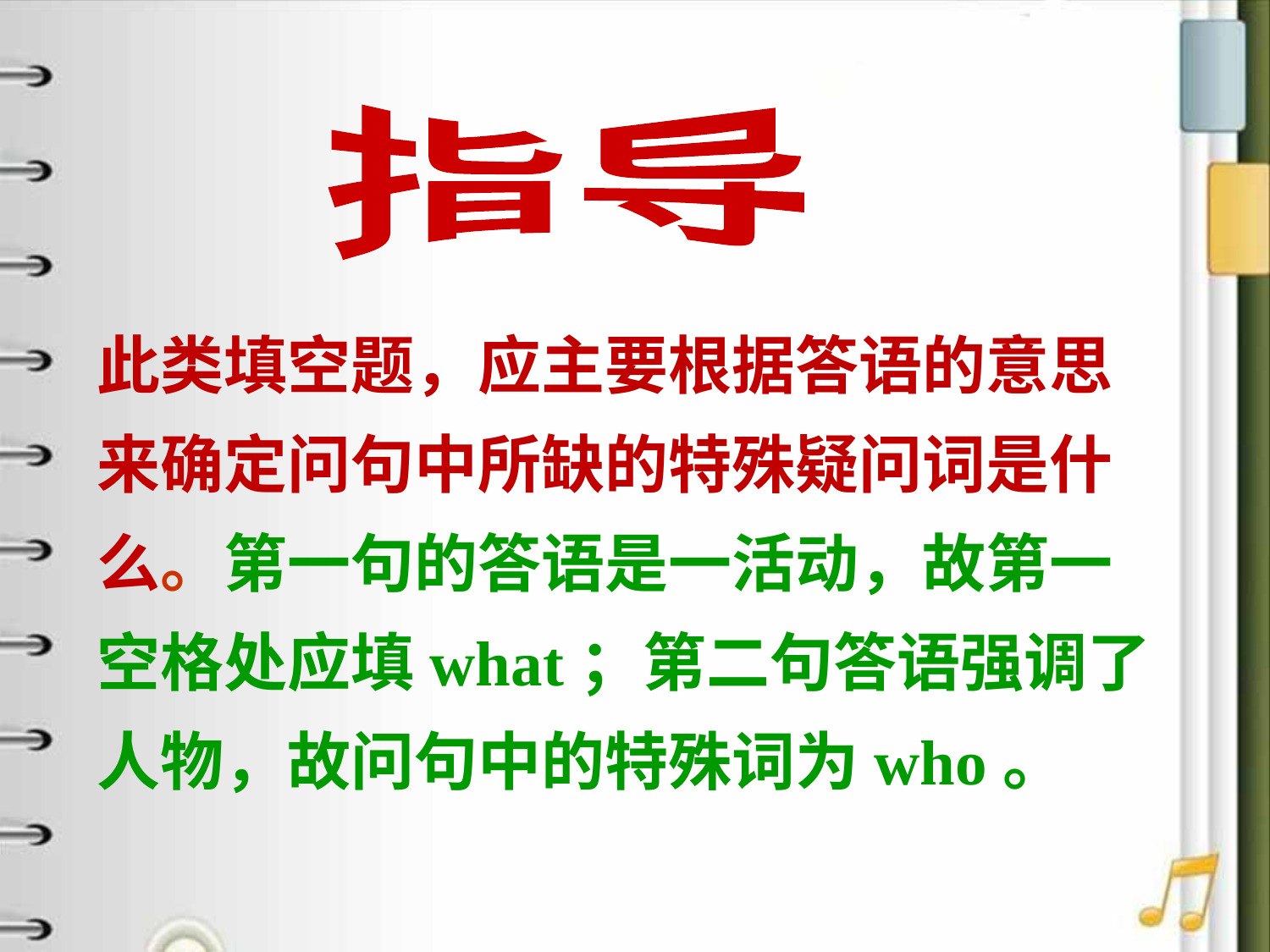

指导
此类填空题，应主要根据答语的意思来确定问句中所缺的特殊疑问词是什么。第一句的答语是一活动，故第一空格处应填what；第二句答语强调了人物，故问句中的特殊词为who。